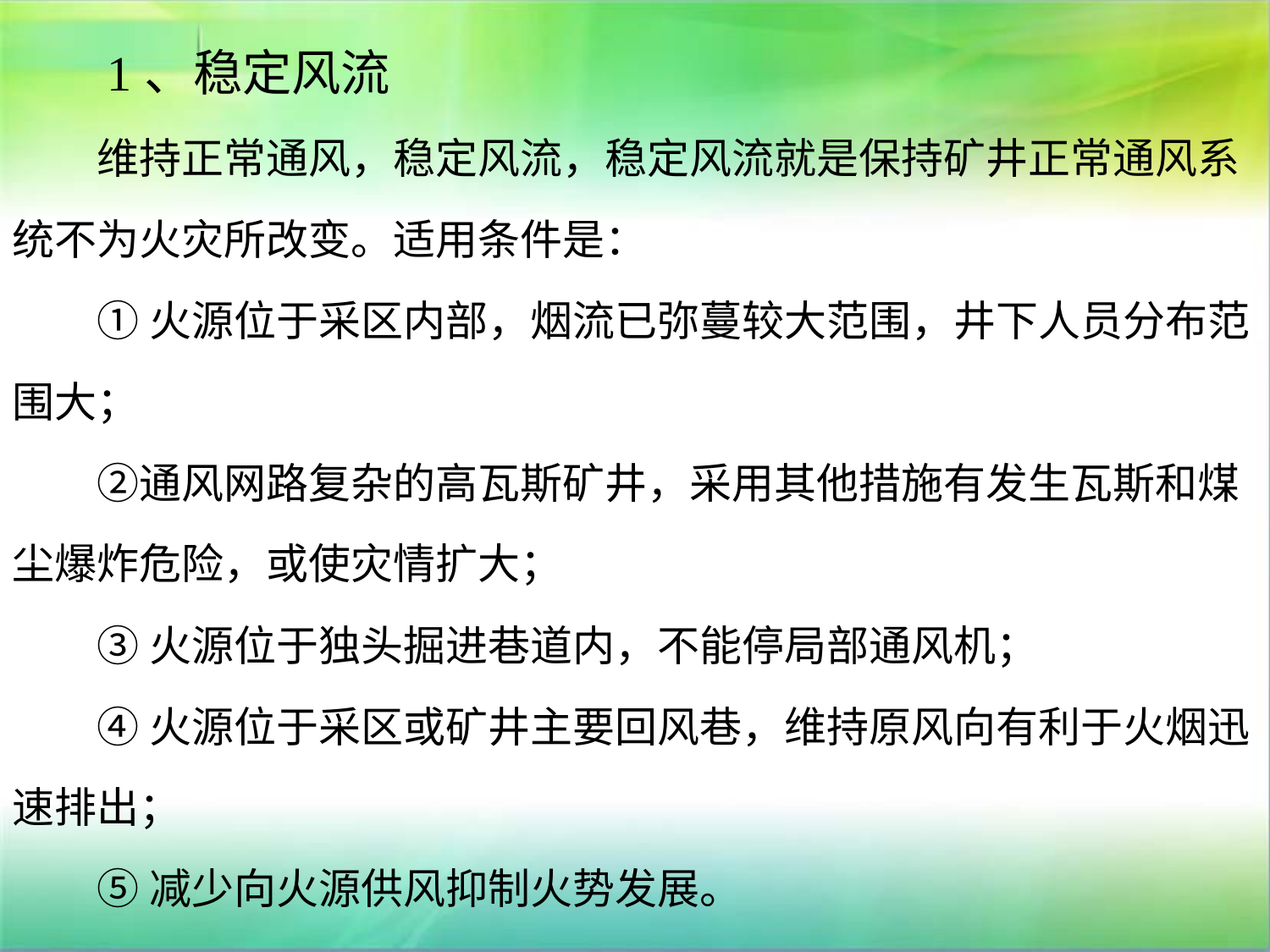

1、稳定风流
　　维持正常通风，稳定风流，稳定风流就是保持矿井正常通风系统不为火灾所改变。适用条件是：
　　① 火源位于采区内部，烟流已弥蔓较大范围，井下人员分布范围大；
　　②通风网路复杂的高瓦斯矿井，采用其他措施有发生瓦斯和煤尘爆炸危险，或使灾情扩大；
　　③ 火源位于独头掘进巷道内，不能停局部通风机；
　　④ 火源位于采区或矿井主要回风巷，维持原风向有利于火烟迅速排出；
　　⑤ 减少向火源供风抑制火势发展。